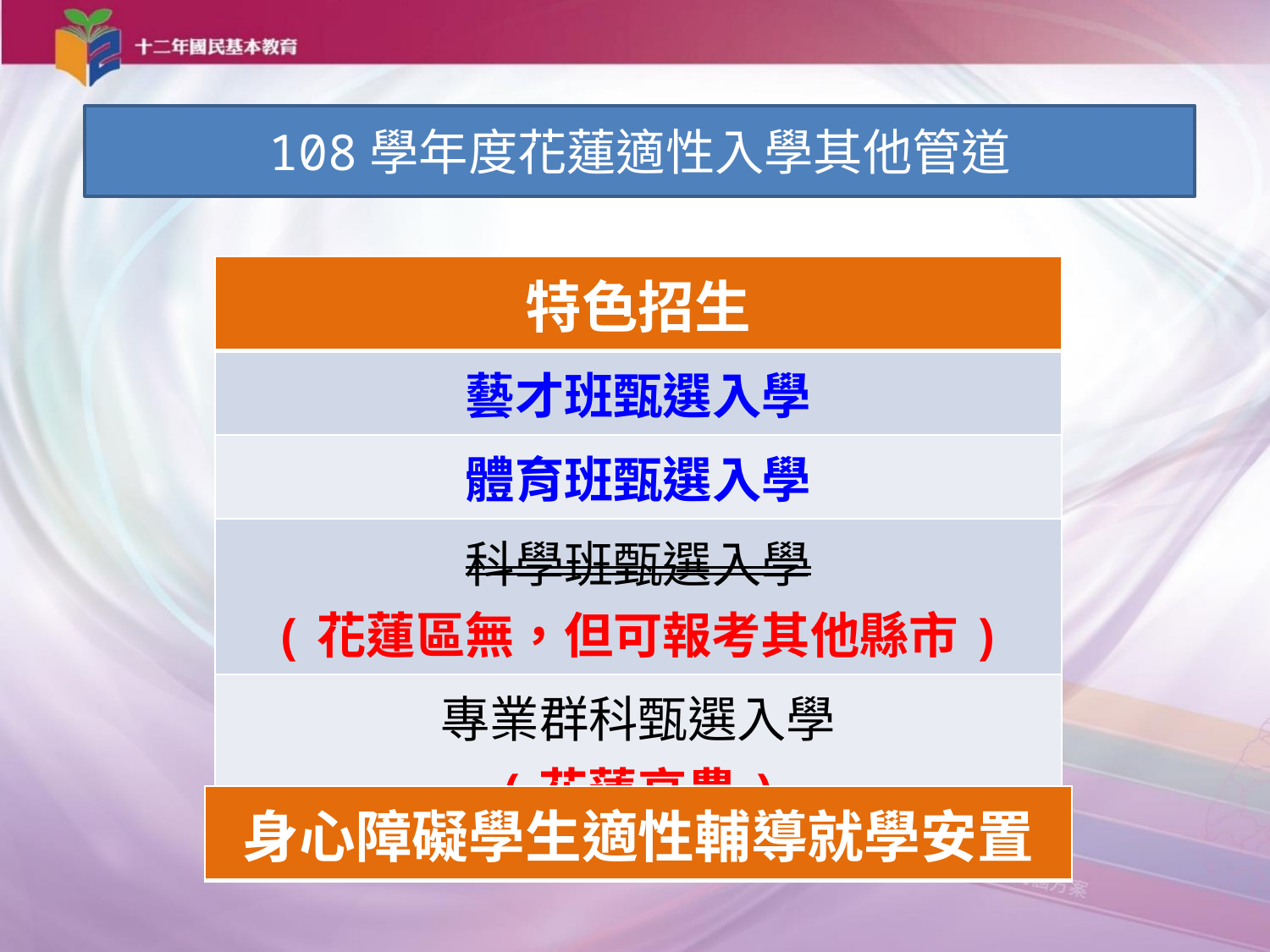

108學年度花蓮適性入學其他管道
| 特色招生 |
| --- |
| 藝才班甄選入學 |
| 體育班甄選入學 |
| 科學班甄選入學 (花蓮區無，但可報考其他縣市) |
| 專業群科甄選入學 (花蓮高農) |
| 身心障礙學生適性輔導就學安置 |
| --- |